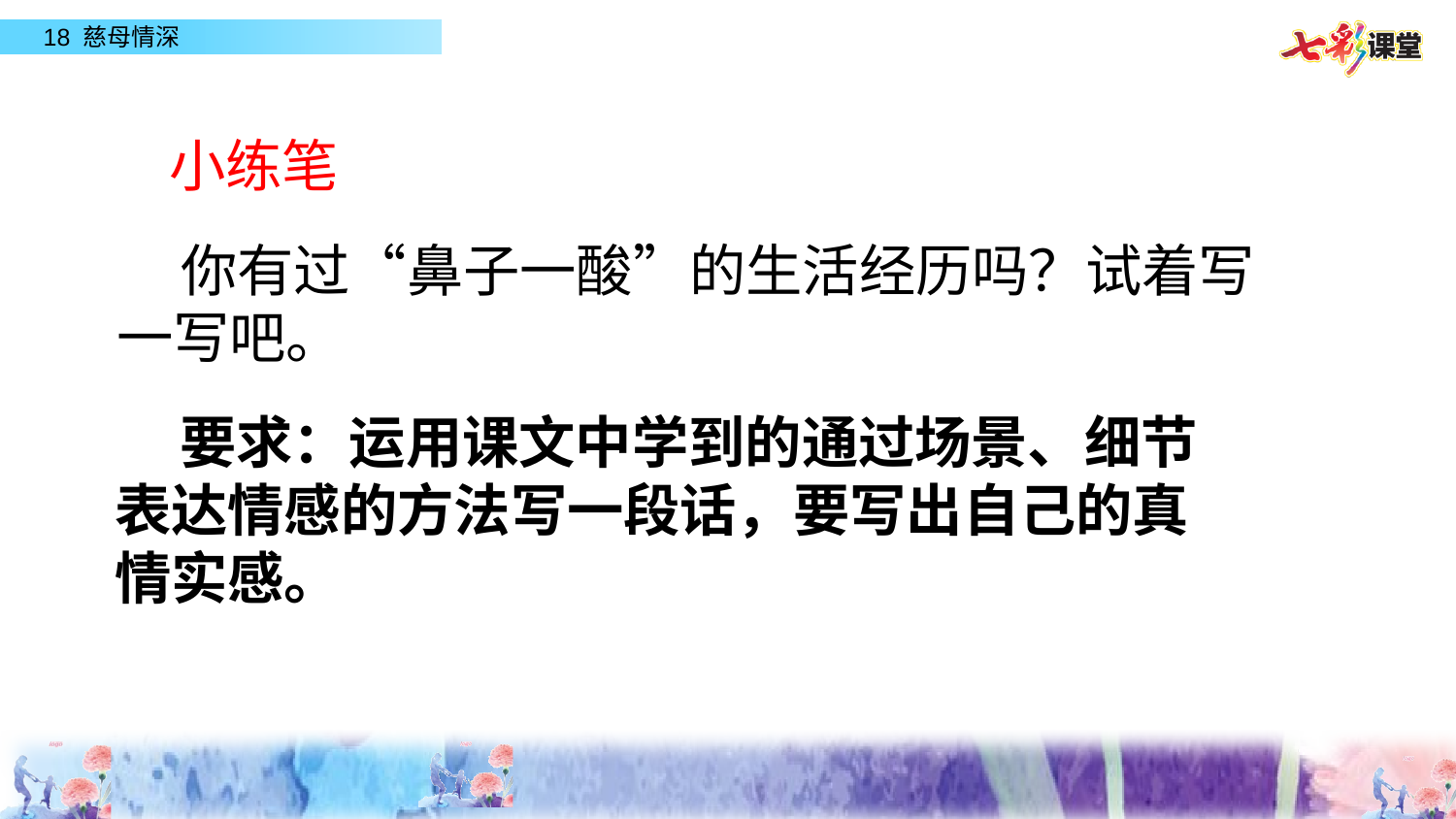

小练笔
    你有过“鼻子一酸”的生活经历吗？试着写一写吧。
    要求：运用课文中学到的通过场景、细节表达情感的方法写一段话，要写出自己的真情实感。